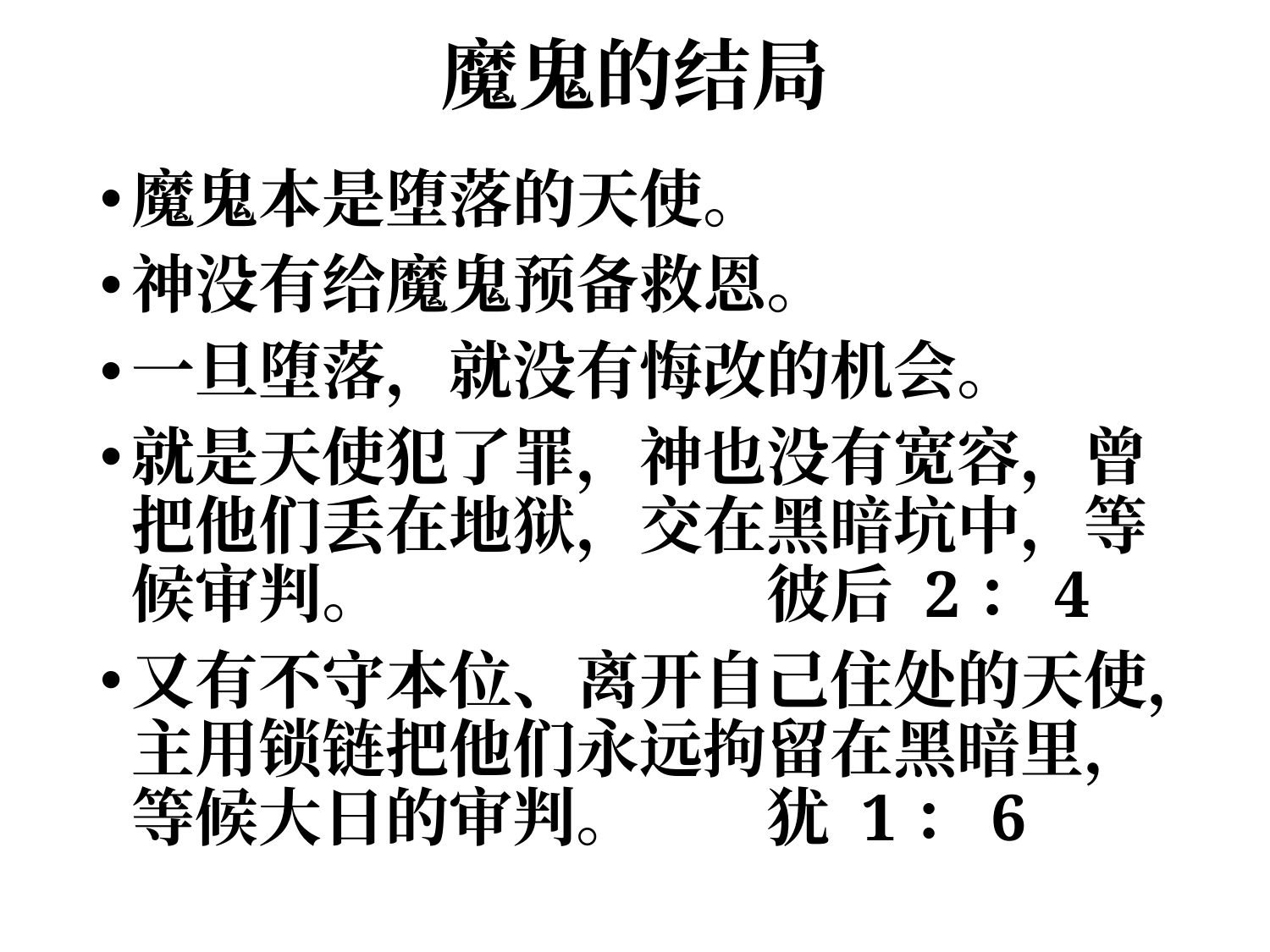

# 魔鬼的结局
魔鬼本是堕落的天使。
神没有给魔鬼预备救恩。
一旦堕落，就没有悔改的机会。
就是天使犯了罪，神也没有宽容，曾把他们丢在地狱，交在黑暗坑中，等候审判。			彼后 2：4
又有不守本位、离开自己住处的天使，主用锁链把他们永远拘留在黑暗里，等候大日的审判。	犹 1：6